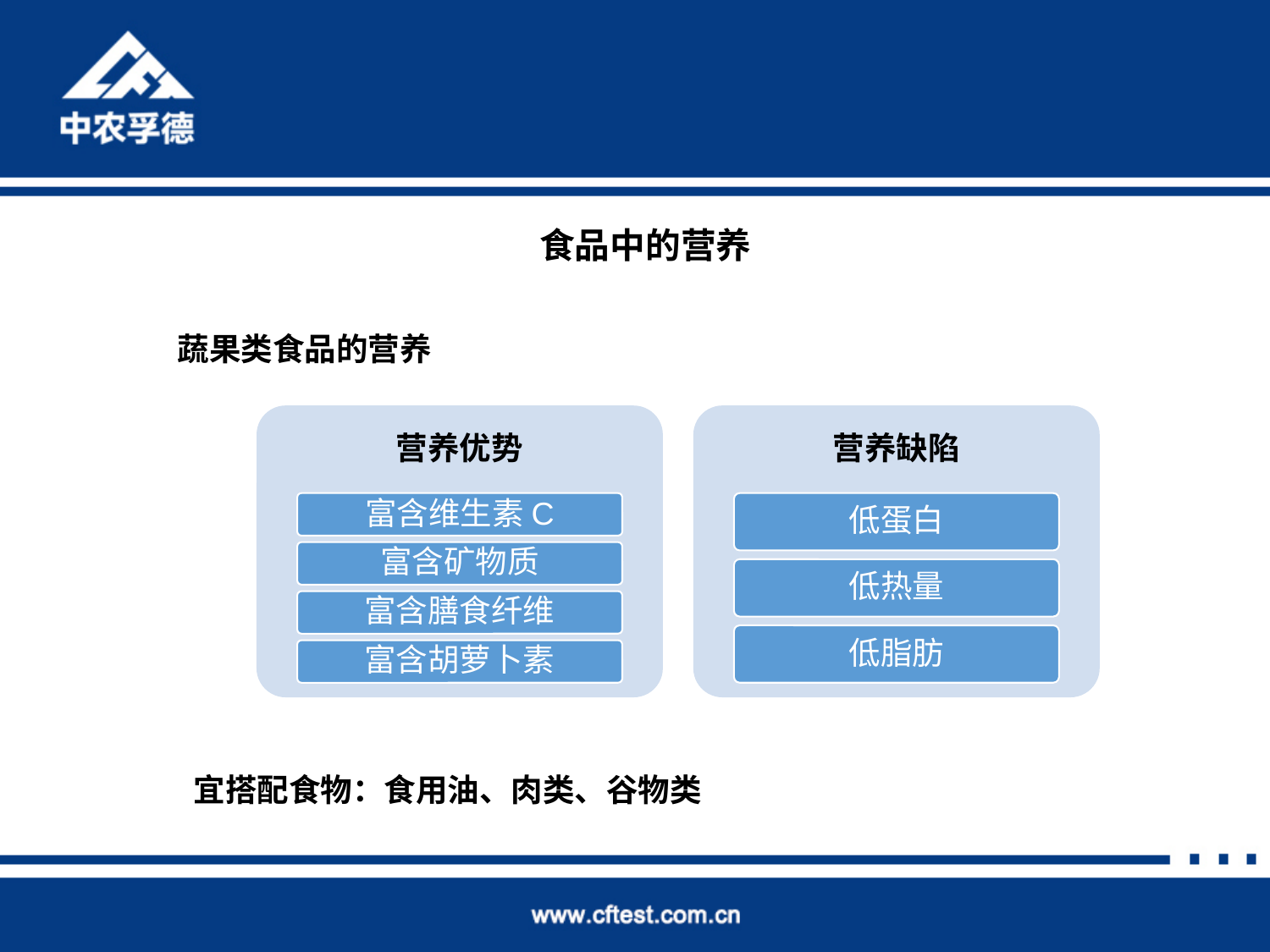

食品中的营养
蔬果类食品的营养
营养优势
富含维生素C
富含矿物质
富含膳食纤维
富含胡萝卜素
营养缺陷
低蛋白
低热量
低脂肪
宜搭配食物：食用油、肉类、谷物类